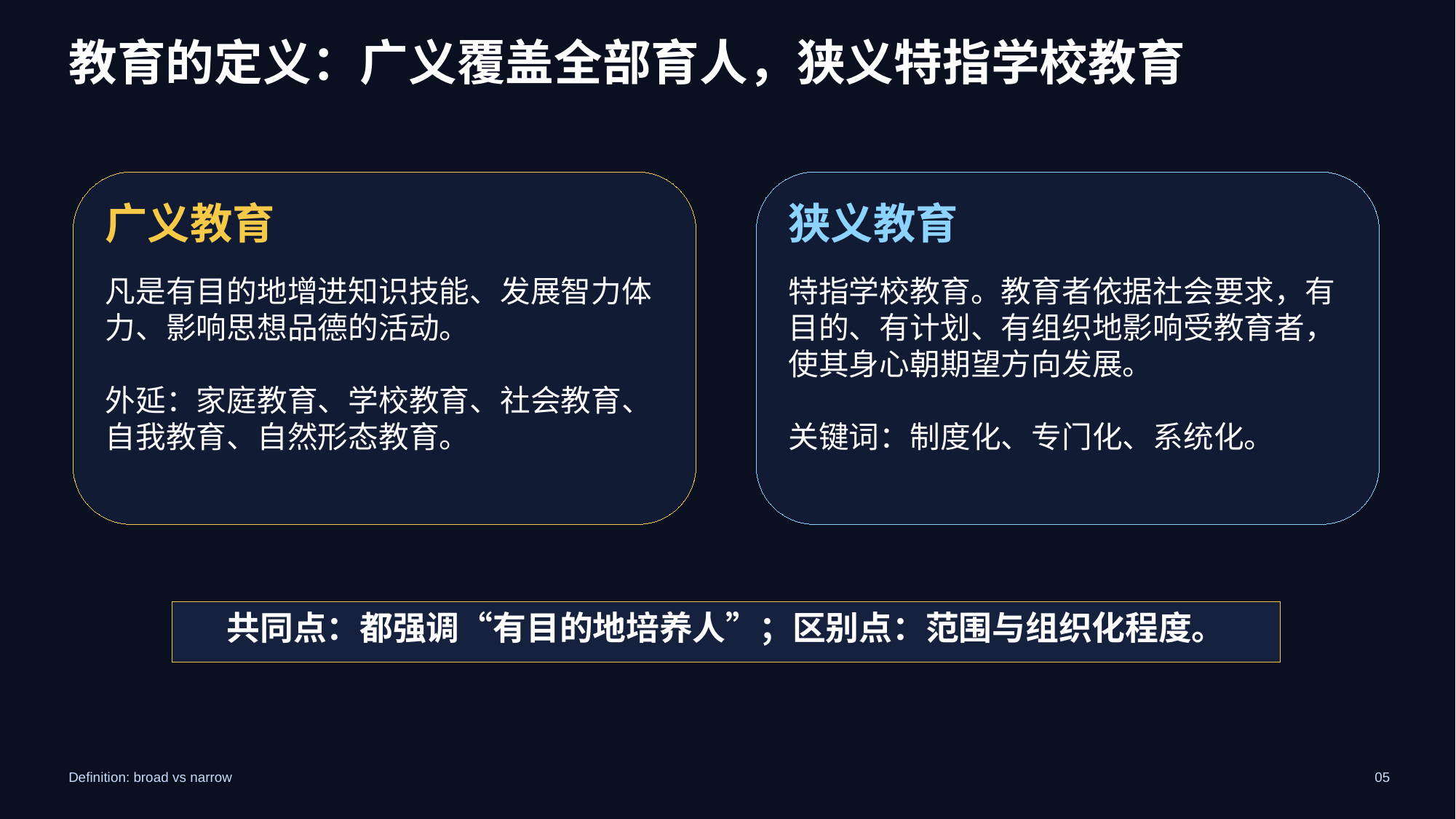

# 教育定义
教育的定义：广义覆盖全部育人，狭义特指学校教育

广义教育
狭义教育
凡是有目的地增进知识技能、发展智力体力、影响思想品德的活动。

外延：家庭教育、学校教育、社会教育、自我教育、自然形态教育。
特指学校教育。教育者依据社会要求，有目的、有计划、有组织地影响受教育者，使其身心朝期望方向发展。

关键词：制度化、专门化、系统化。
共同点：都强调“有目的地培养人”；区别点：范围与组织化程度。
Definition: broad vs narrow
05